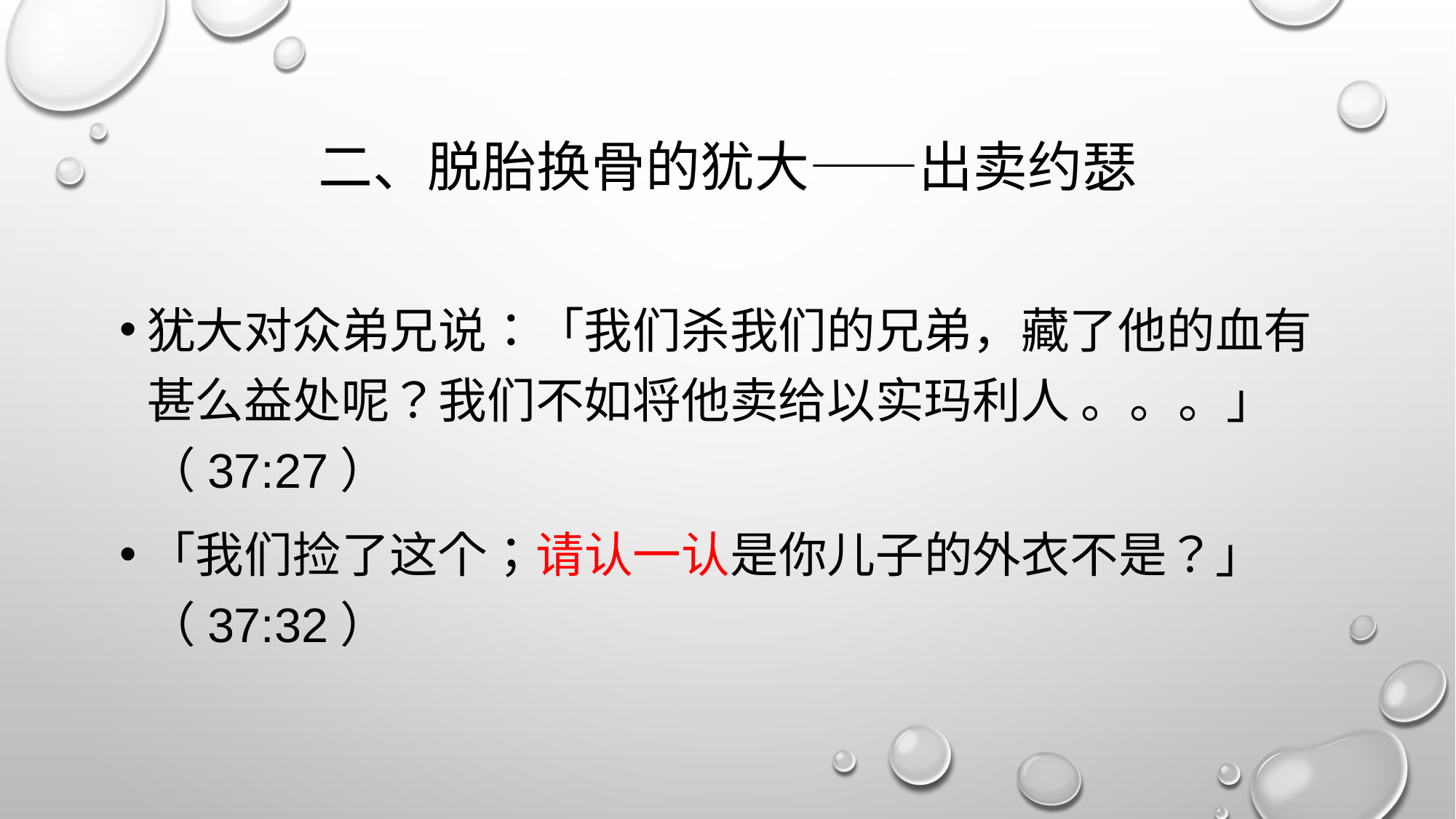

# 二、脱胎换骨的犹大——出卖约瑟
犹大对众弟兄说：「我们杀我们的兄弟，藏了他的血有甚么益处呢？我们不如将他卖给以实玛利人 。。。」 （37:27）
「我们捡了这个；请认一认是你儿子的外衣不是？」（37:32）